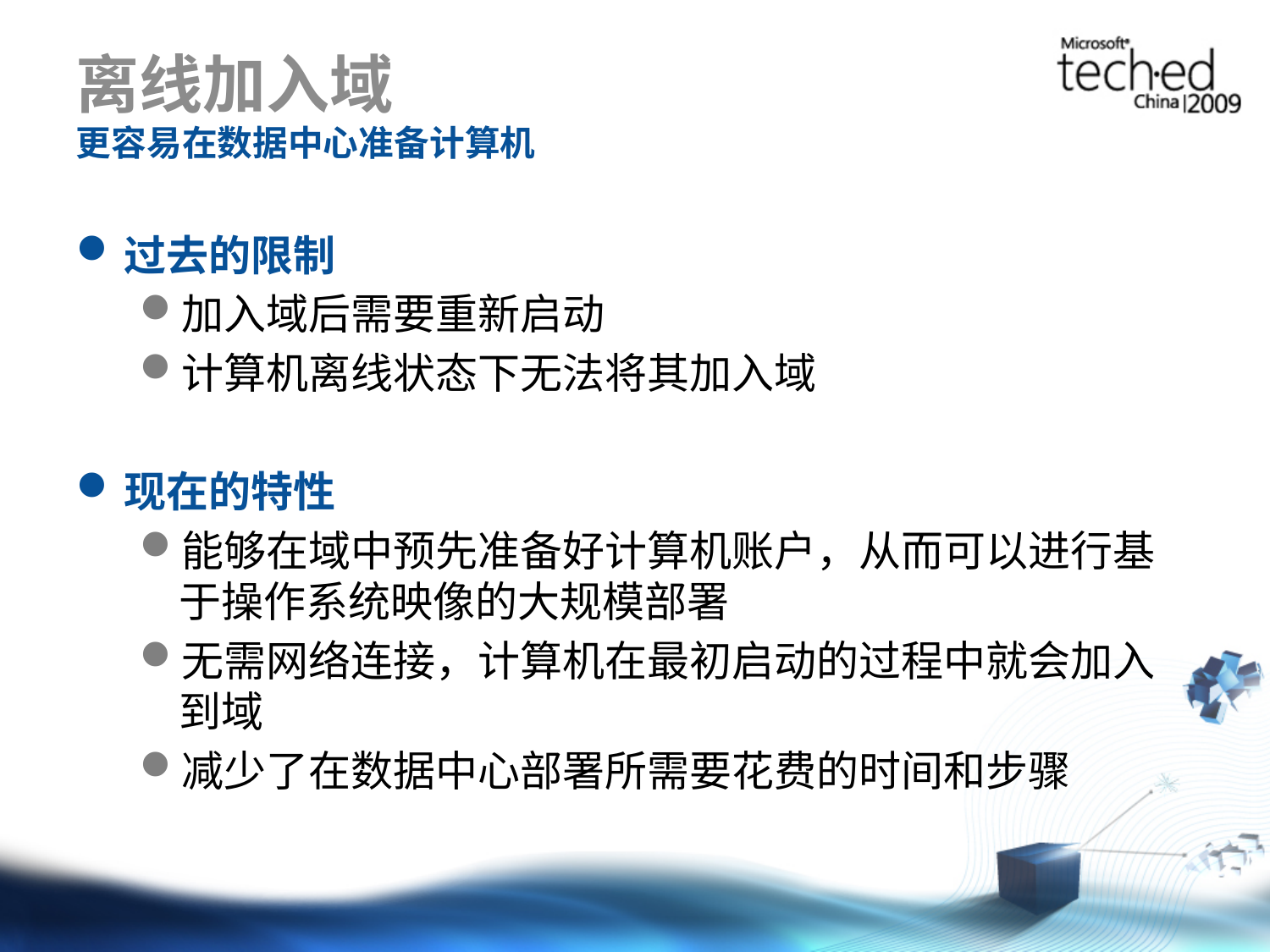

# 离线加入域 更容易在数据中心准备计算机
过去的限制
加入域后需要重新启动
计算机离线状态下无法将其加入域

现在的特性
能够在域中预先准备好计算机账户，从而可以进行基于操作系统映像的大规模部署
无需网络连接，计算机在最初启动的过程中就会加入到域
减少了在数据中心部署所需要花费的时间和步骤